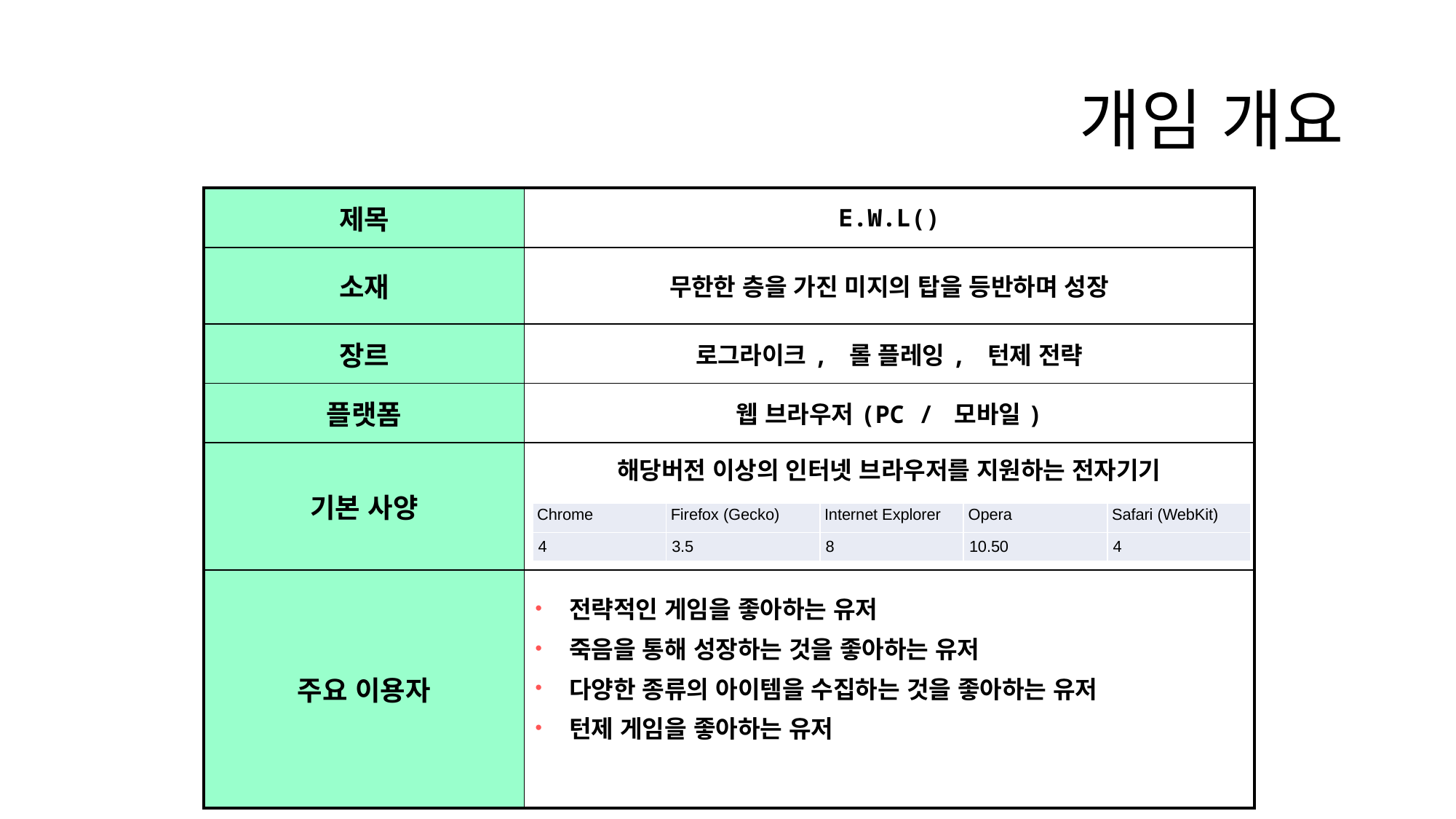

# 개임 개요
| 제목 | E.W.L() |
| --- | --- |
| 소재 | 무한한 층을 가진 미지의 탑을 등반하며 성장 |
| 장르 | 로그라이크, 롤 플레잉, 턴제 전략 |
| 플랫폼 | 웹 브라우저(PC / 모바일) |
| 기본 사양 | 해당버전 이상의 인터넷 브라우저를 지원하는 전자기기 |
| 주요 이용자 | 전략적인 게임을 좋아하는 유저 죽음을 통해 성장하는 것을 좋아하는 유저 다양한 종류의 아이템을 수집하는 것을 좋아하는 유저 턴제 게임을 좋아하는 유저 |
| Chrome | Firefox (Gecko) | Internet Explorer | Opera | Safari (WebKit) |
| --- | --- | --- | --- | --- |
| 4 | 3.5 | 8 | 10.50 | 4 |